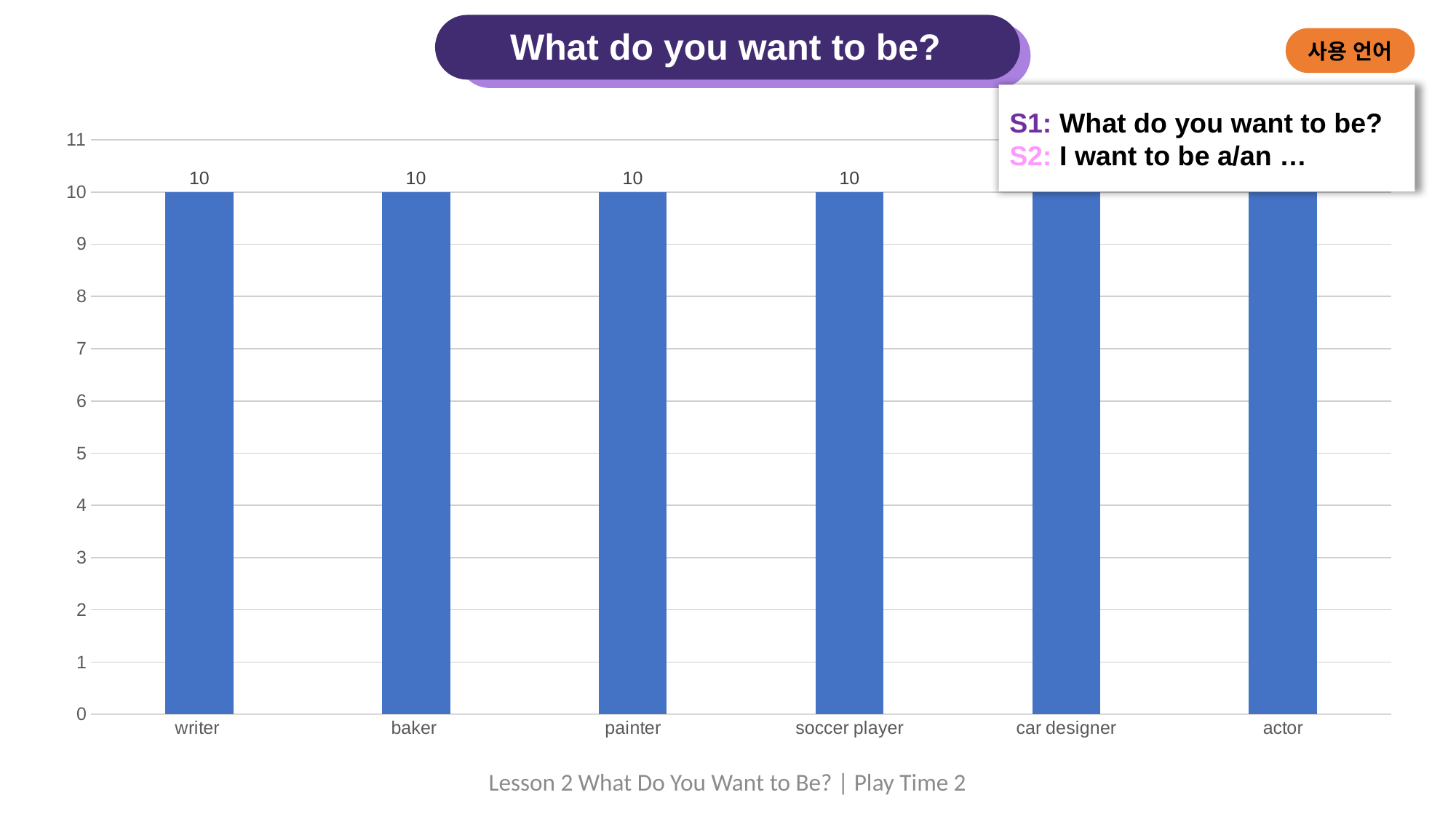

What do you want to be?

사용 언어
S1: What do you want to be?
S2: I want to be a/an …

### Chart

| Category | 우리 반 장래 희망 |
|---|---|
| writer  | 10.0 |
| baker  | 10.0 |
| painter | 10.0 |
| soccer player | 10.0 |
| car designer | 10.0 |
| actor | 10.0 |
Lesson 2 What Do You Want to Be? | Play Time 2